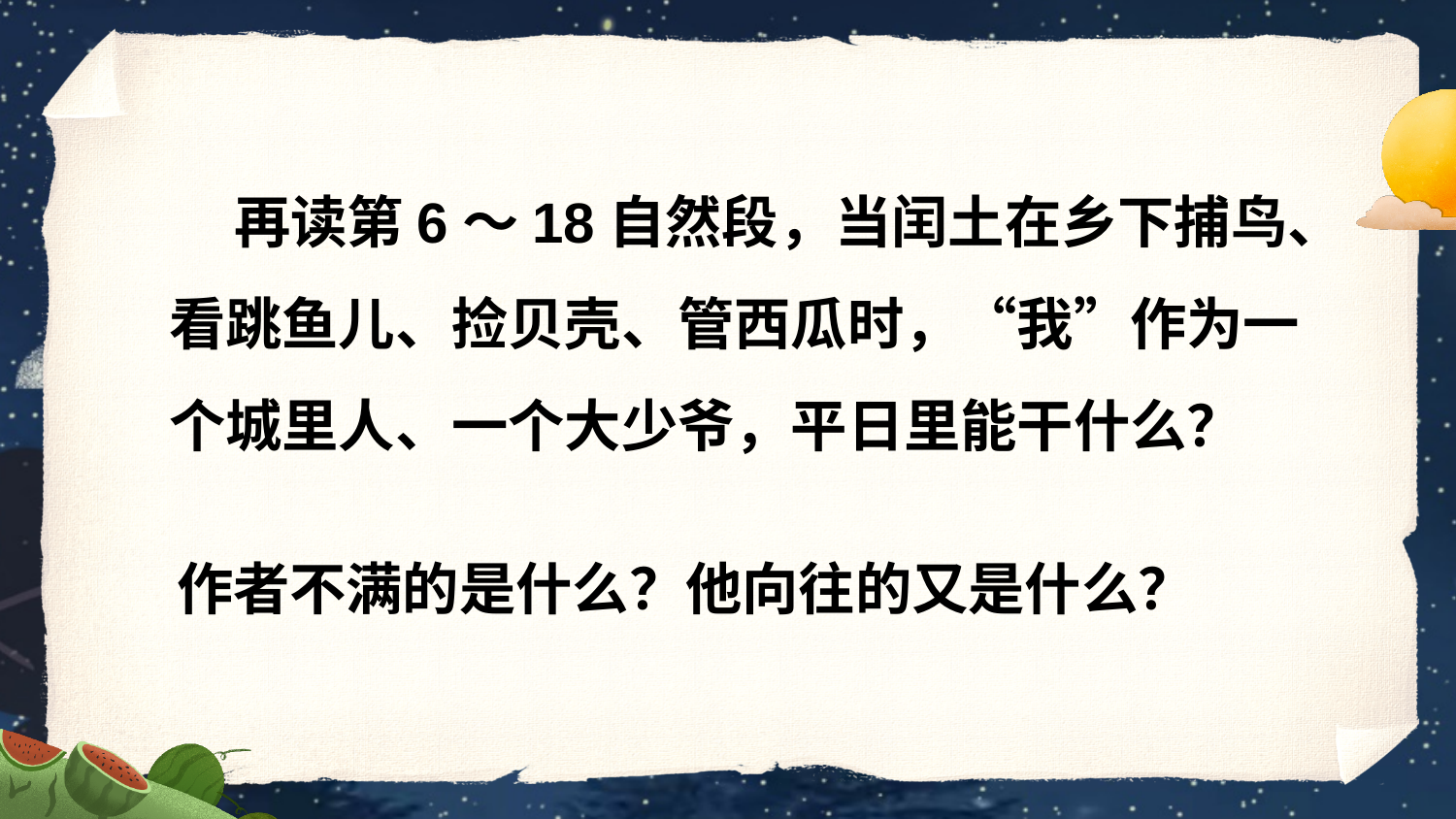

再读第6～18自然段，当闰土在乡下捕鸟、看跳鱼儿、捡贝壳、管西瓜时，“我”作为一个城里人、一个大少爷，平日里能干什么？
    作者不满的是什么？他向往的又是什么？